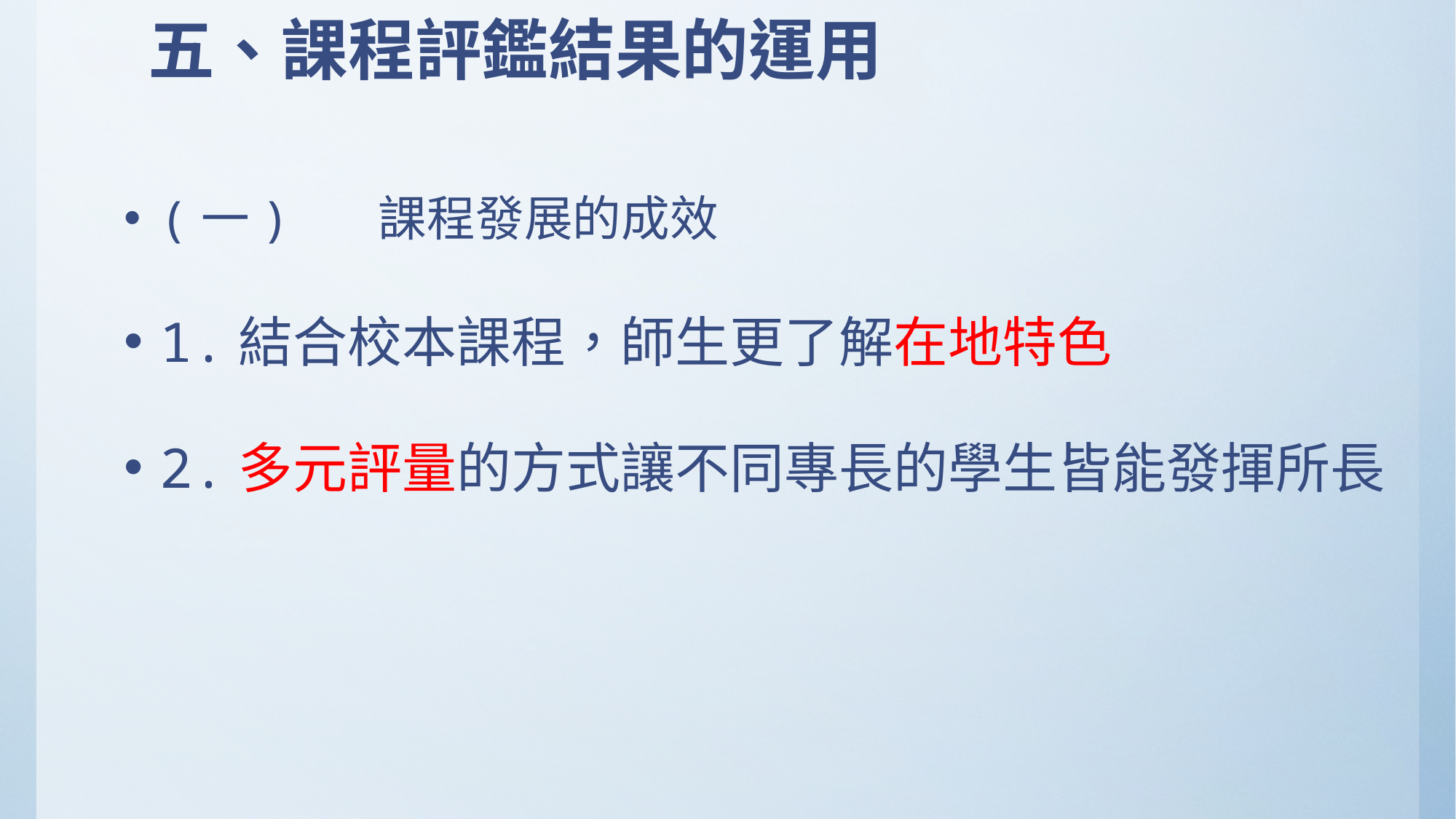

# 五、課程評鑑結果的運用
(一)	課程發展的成效
1.結合校本課程，師生更了解在地特色
2.多元評量的方式讓不同專長的學生皆能發揮所長